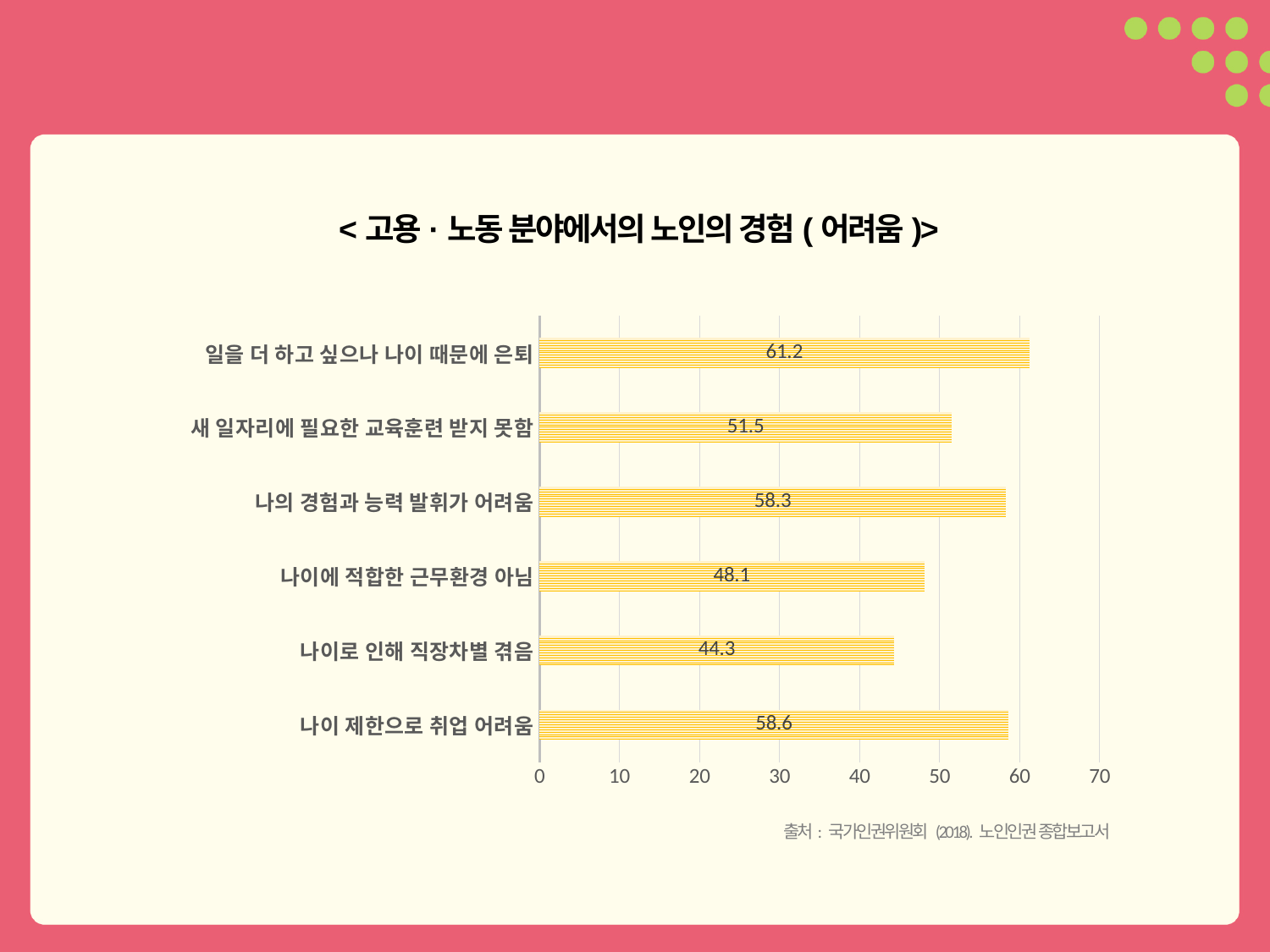

<고용·노동 분야에서의 노인의 경험(어려움)>

### Chart

| Category | 계열 1 |
|---|---|
| 나이 제한으로 취업 어려움 | 58.6 |
| 나이로 인해 직장차별 겪음 | 44.3 |
| 나이에 적합한 근무환경 아님 | 48.1 |
| 나의 경험과 능력 발휘가 어려움 | 58.3 |
| 새 일자리에 필요한 교육훈련 받지 못함 | 51.5 |
| 일을 더 하고 싶으나 나이 때문에 은퇴 | 61.2 |
출처: 국가인권위원회 (2018). 노인인권 종합보고서
15